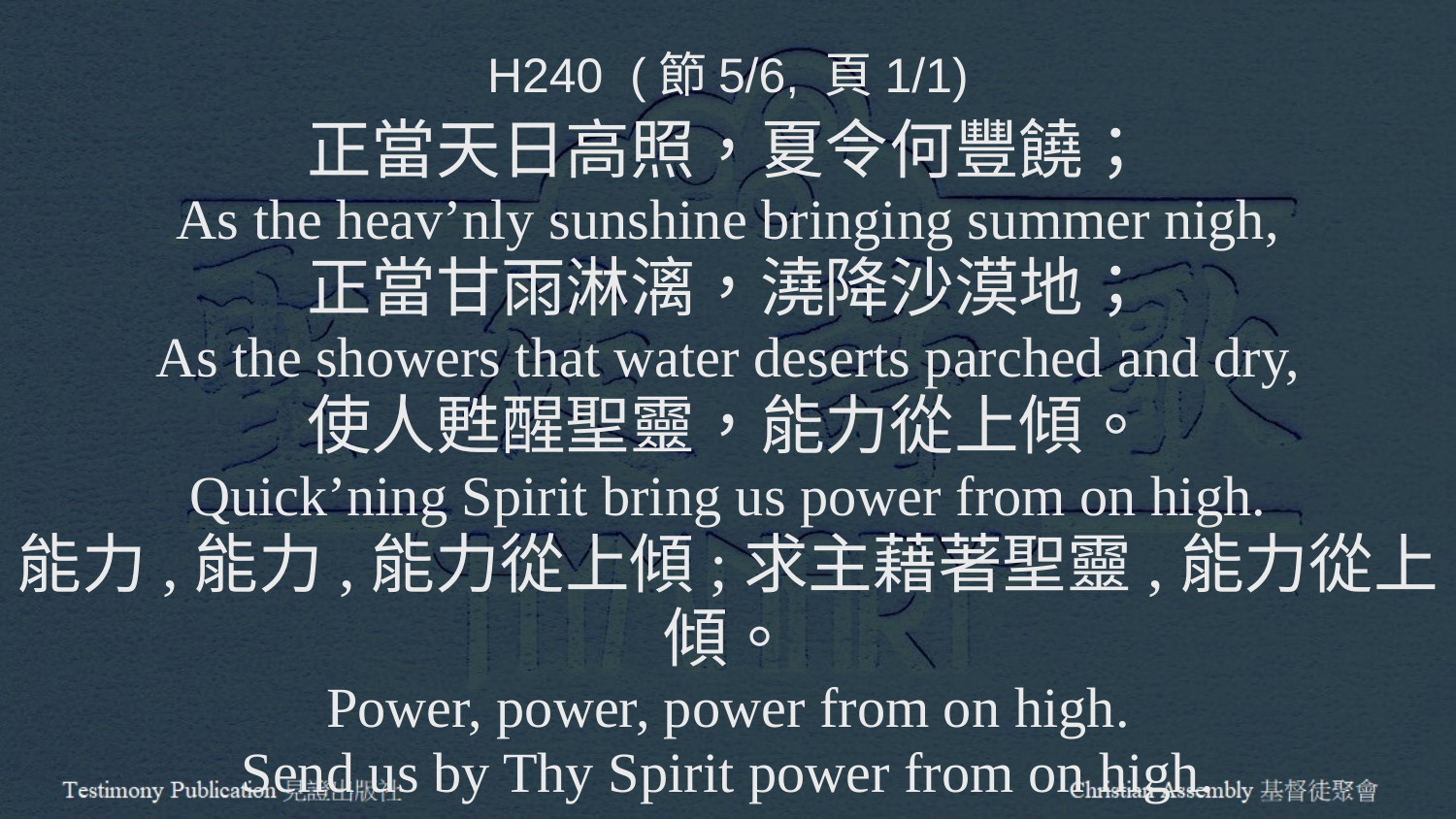

H240  (節5/6, 頁1/1)
正當天日高照，夏令何豐饒；
As the heav’nly sunshine bringing summer nigh,
正當甘雨淋漓，澆降沙漠地；
As the showers that water deserts parched and dry,
使人甦醒聖靈，能力從上傾。
Quick’ning Spirit bring us power from on high.
能力,能力,能力從上傾;求主藉著聖靈,能力從上傾。
Power, power, power from on high.
Send us by Thy Spirit power from on high.